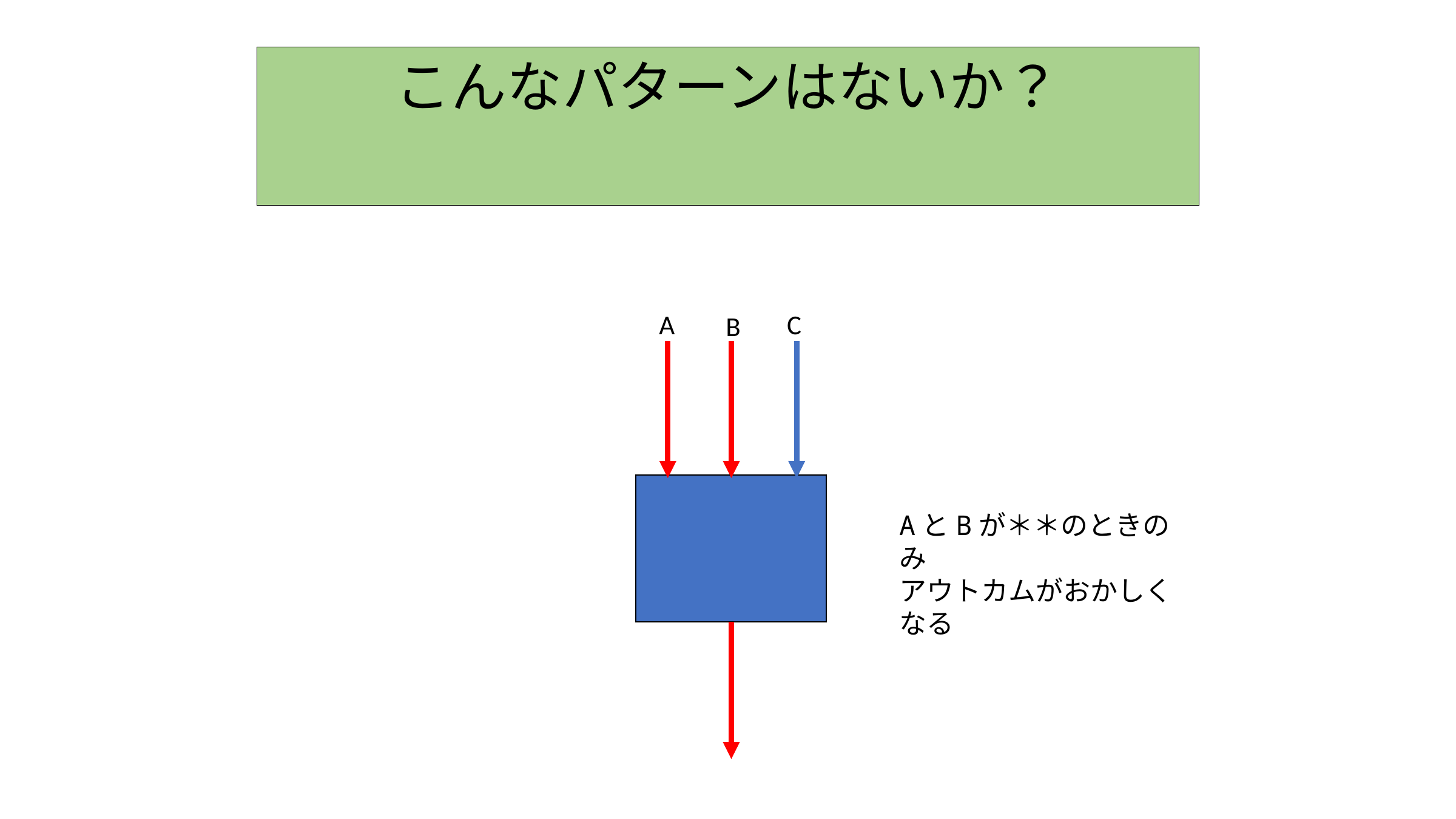

135
# こんなパターンはないか？
A
C
B

AとBが＊＊のときのみ
アウトカムがおかしくなる